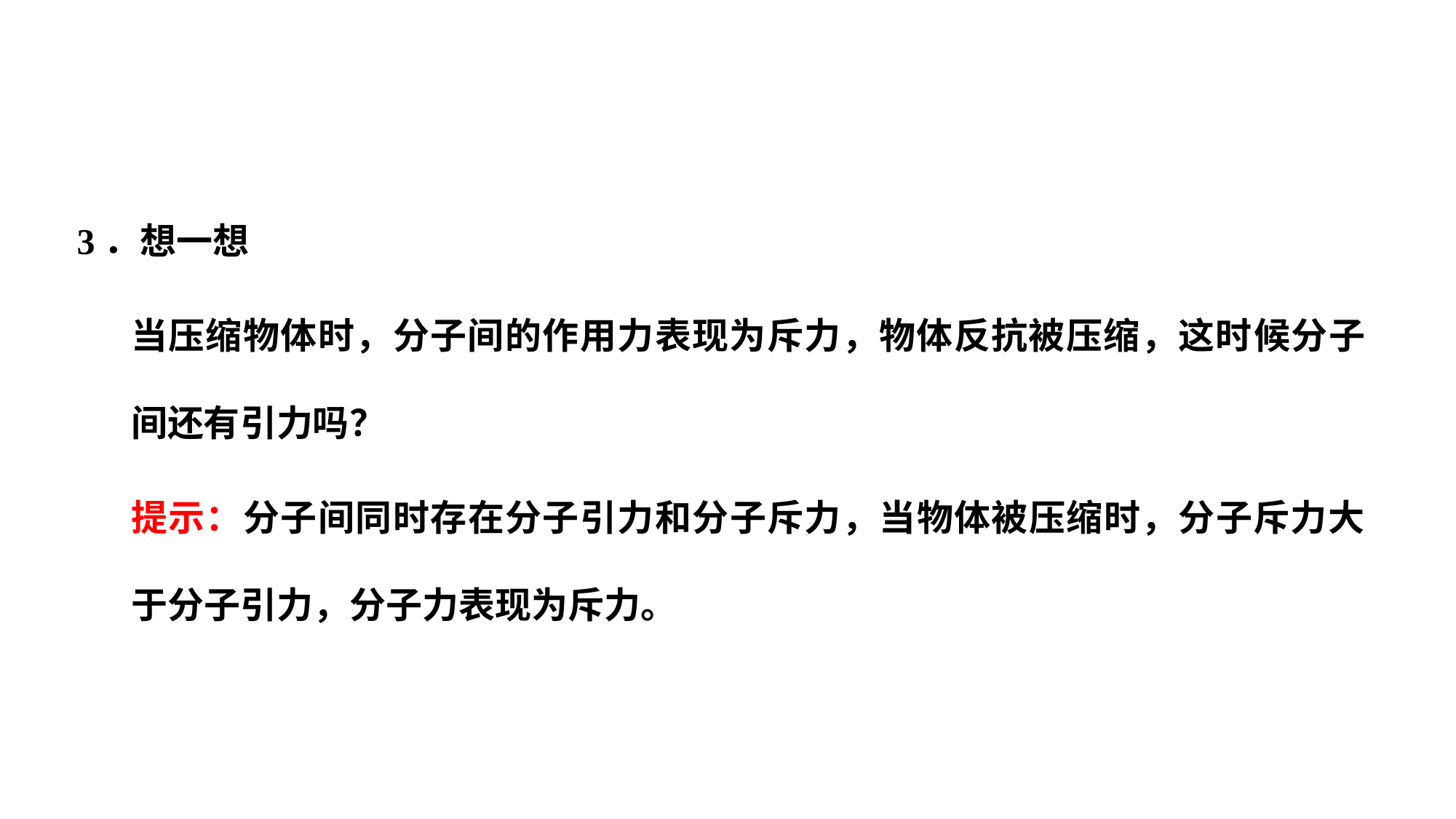

3．想一想
当压缩物体时，分子间的作用力表现为斥力，物体反抗被压缩，这时候分子间还有引力吗？
提示：分子间同时存在分子引力和分子斥力，当物体被压缩时，分子斥力大于分子引力，分子力表现为斥力。